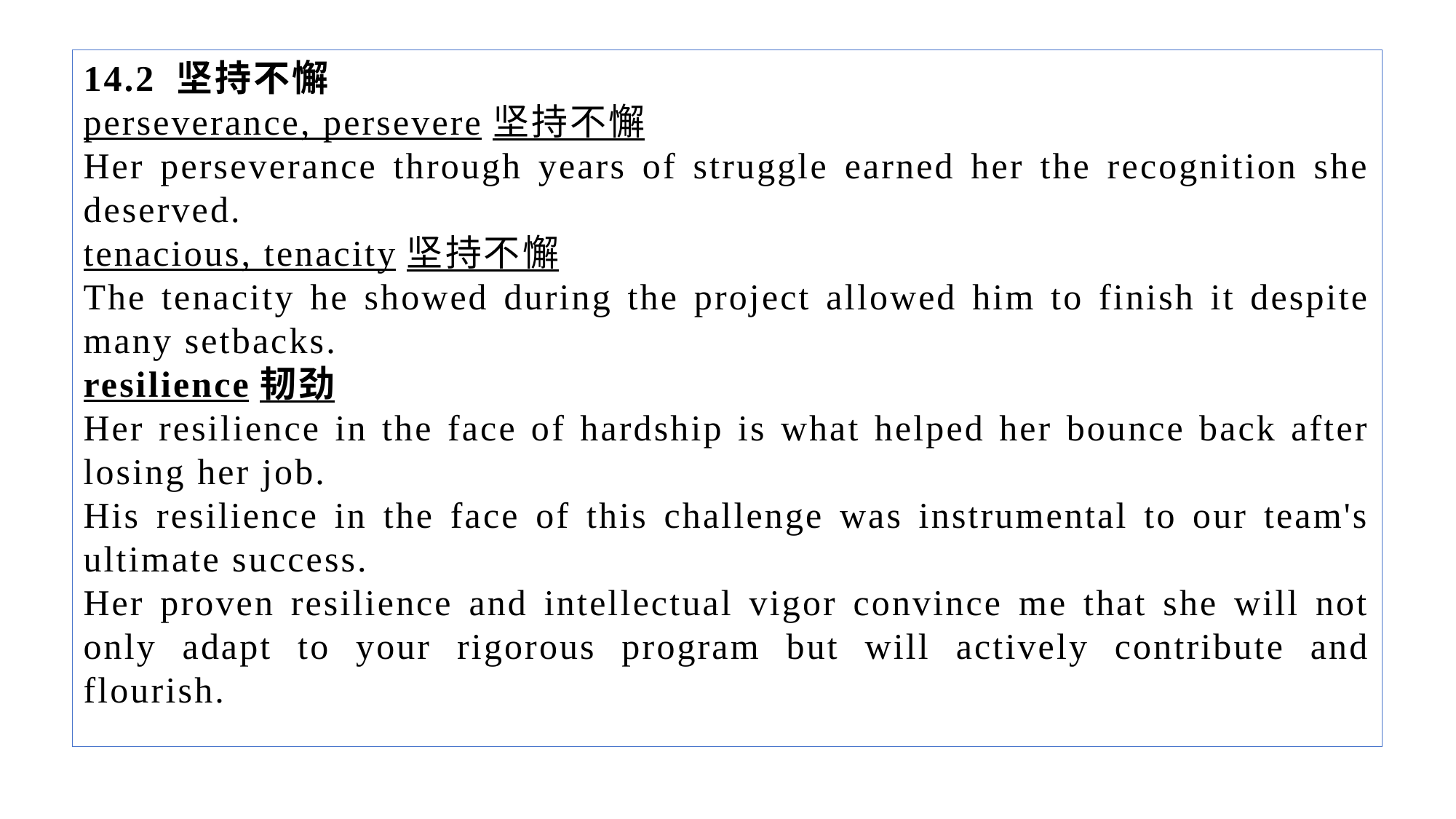

14.2 坚持不懈
perseverance, persevere坚持不懈
Her perseverance through years of struggle earned her the recognition she deserved.
tenacious, tenacity坚持不懈
The tenacity he showed during the project allowed him to finish it despite many setbacks.
resilience韧劲
Her resilience in the face of hardship is what helped her bounce back after losing her job.
His resilience in the face of this challenge was instrumental to our team's ultimate success.
Her proven resilience and intellectual vigor convince me that she will not only adapt to your rigorous program but will actively contribute and flourish.